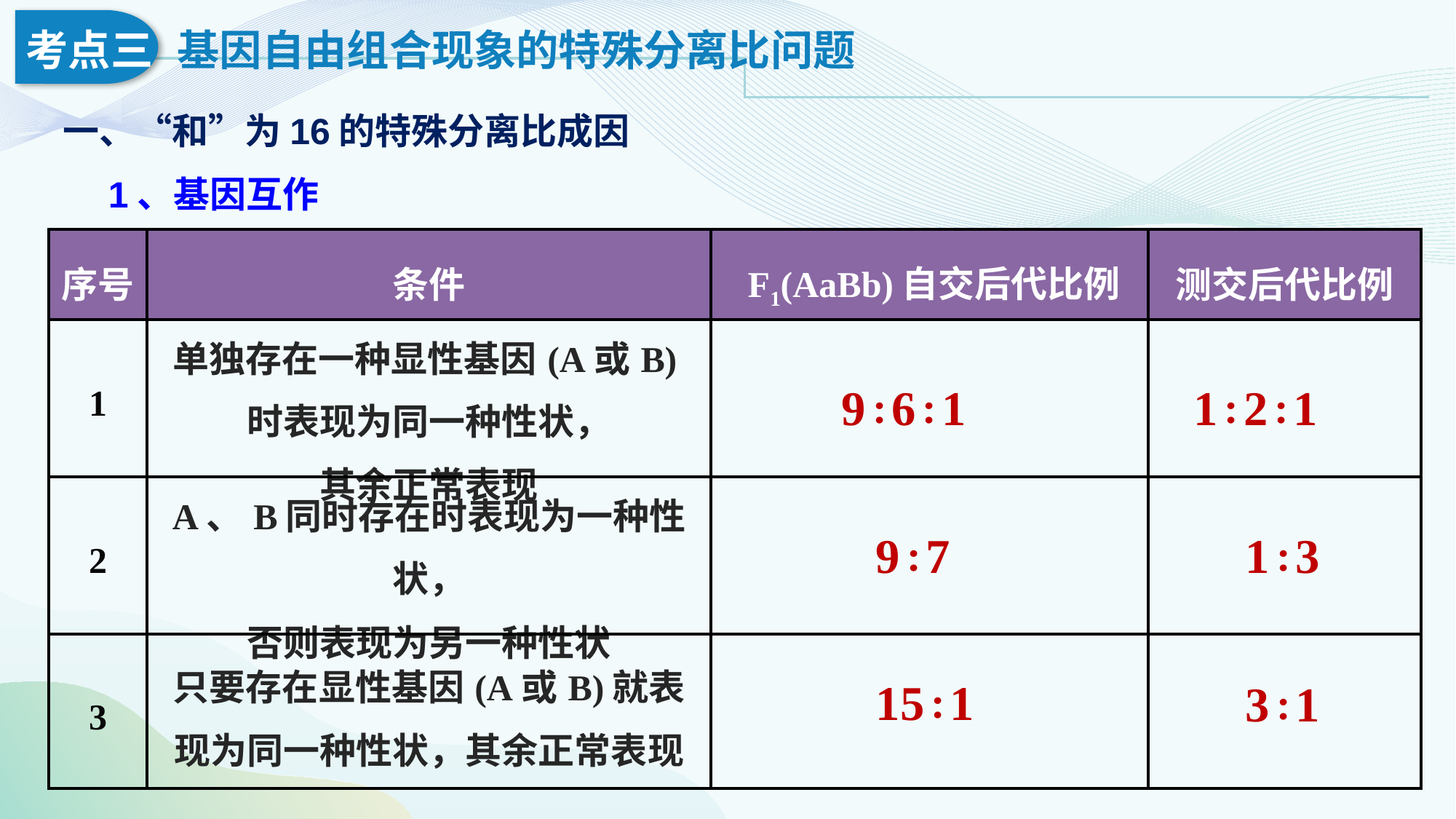

一、“和”为16的特殊分离比成因
1、基因互作
| 序号 | 条件 | F1(AaBb)自交后代比例 | 测交后代比例 |
| --- | --- | --- | --- |
| 1 | 单独存在一种显性基因(A或B)时表现为同一种性状， 其余正常表现 |  |  |
| 2 | A、B同时存在时表现为一种性状， 否则表现为另一种性状 |  |  |
| 3 | 只要存在显性基因(A或B)就表现为同一种性状，其余正常表现 |  |  |
9∶6∶1
1∶2∶1
9∶7
1∶3
15∶1
3∶1